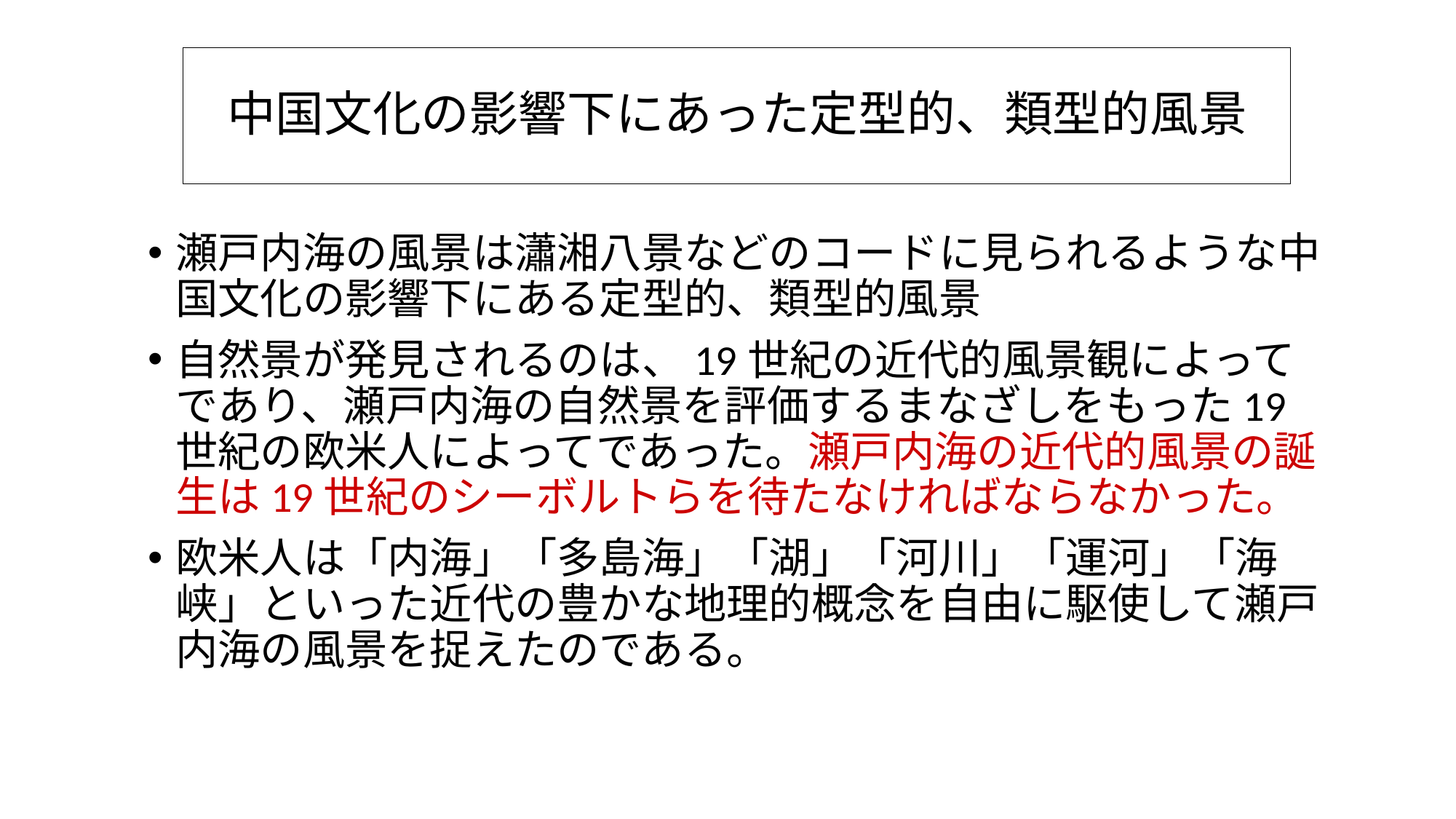

# 中国文化の影響下にあった定型的、類型的風景
瀬戸内海の風景は瀟湘八景などのコードに見られるような中国文化の影響下にある定型的、類型的風景
自然景が発見されるのは、19世紀の近代的風景観によってであり、瀬戸内海の自然景を評価するまなざしをもった19世紀の欧米人によってであった。瀬戸内海の近代的風景の誕生は19世紀のシーボルトらを待たなければならなかった。
欧米人は「内海」「多島海」「湖」「河川」「運河」「海峡」といった近代の豊かな地理的概念を自由に駆使して瀬戸内海の風景を捉えたのである。